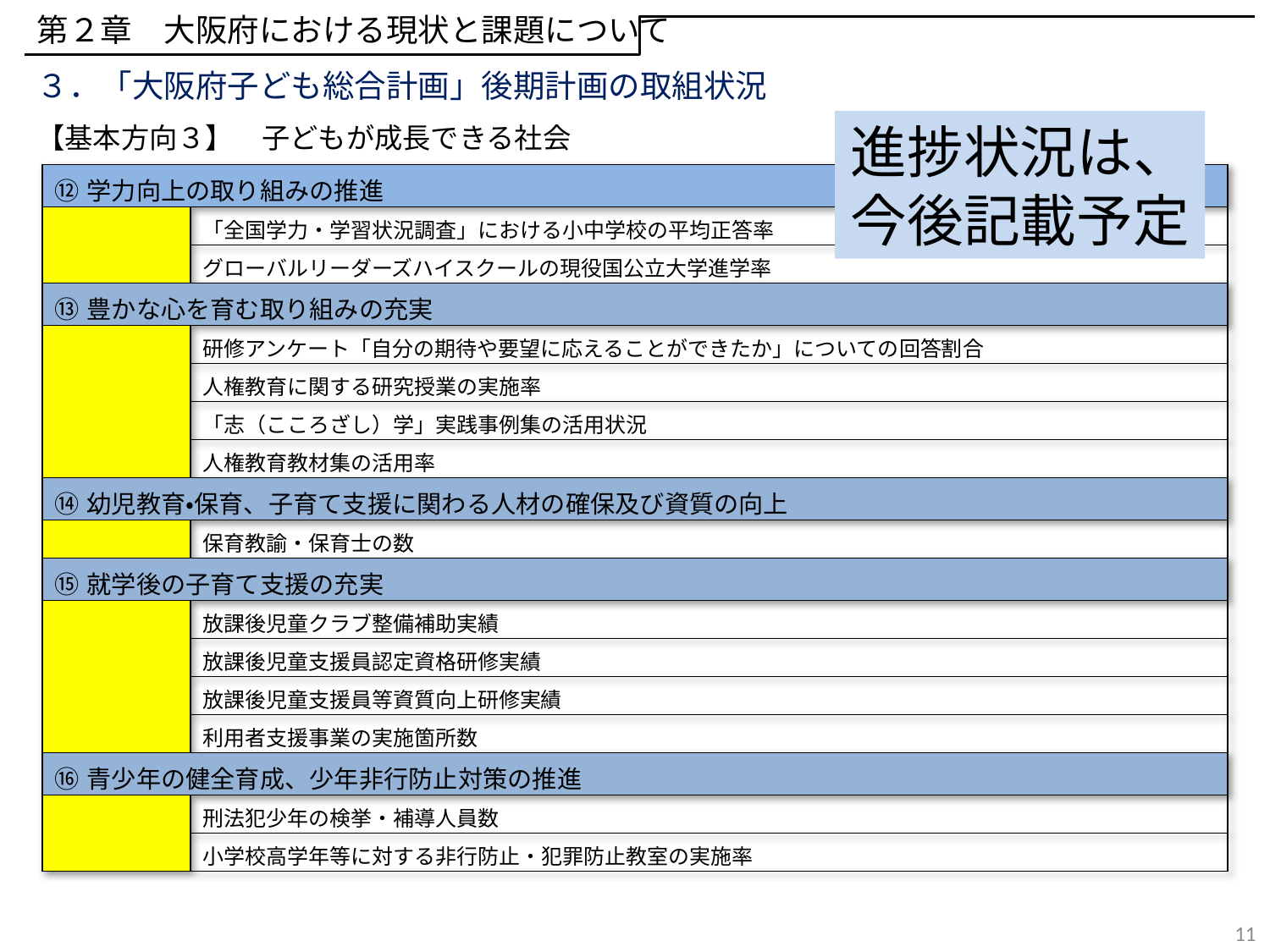

第２章　大阪府における現状と課題について
３．「大阪府子ども総合計画」後期計画の取組状況
進捗状況は、今後記載予定
【基本方向３】　子どもが成長できる社会
| ⑫学力向上の取り組みの推進 |  |
| --- | --- |
|  | 「全国学力・学習状況調査」における小中学校の平均正答率 |
|  | グローバルリーダーズハイスクールの現役国公立大学進学率 |
| ⑬豊かな心を育む取り組みの充実 |  |
|  | 研修アンケート「自分の期待や要望に応えることができたか」についての回答割合 |
|  | 人権教育に関する研究授業の実施率 |
|  | 「志（こころざし）学」実践事例集の活用状況 |
|  | 人権教育教材集の活用率 |
| ⑭幼児教育・保育、子育て支援に関わる人材の確保及び資質の向上 |  |
|  | 保育教諭・保育士の数 |
| ⑮就学後の子育て支援の充実 |  |
|  | 放課後児童クラブ整備補助実績 |
|  | 放課後児童支援員認定資格研修実績 |
|  | 放課後児童支援員等資質向上研修実績 |
|  | 利用者支援事業の実施箇所数 |
| ⑯青少年の健全育成、少年非行防止対策の推進 |  |
|  | 刑法犯少年の検挙・補導人員数 |
|  | 小学校高学年等に対する非行防止・犯罪防止教室の実施率 |
|  |  |
11